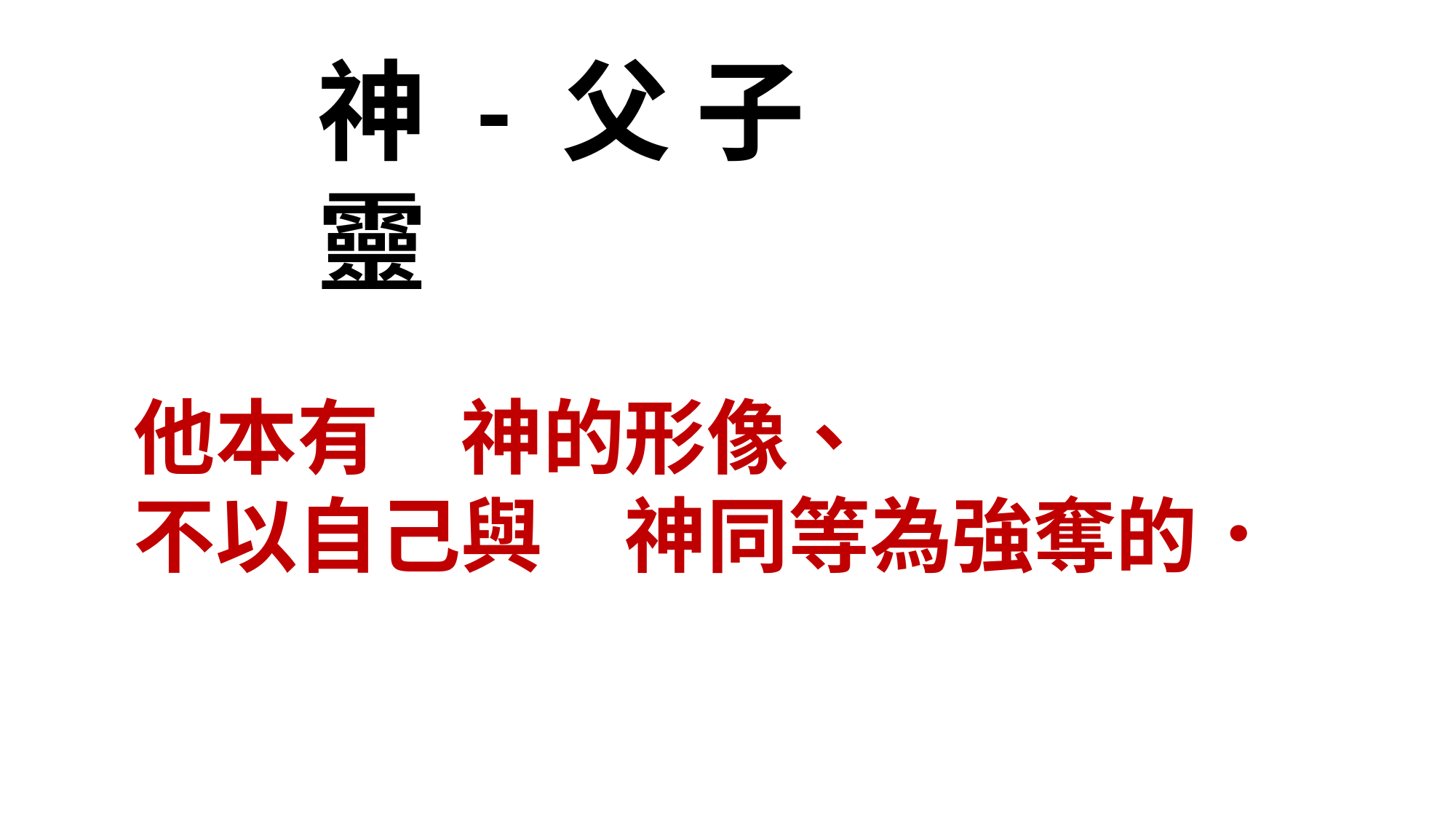

神 - 父 子 靈
他本有　神的形像、
不以自己與　神同等為強奪的．